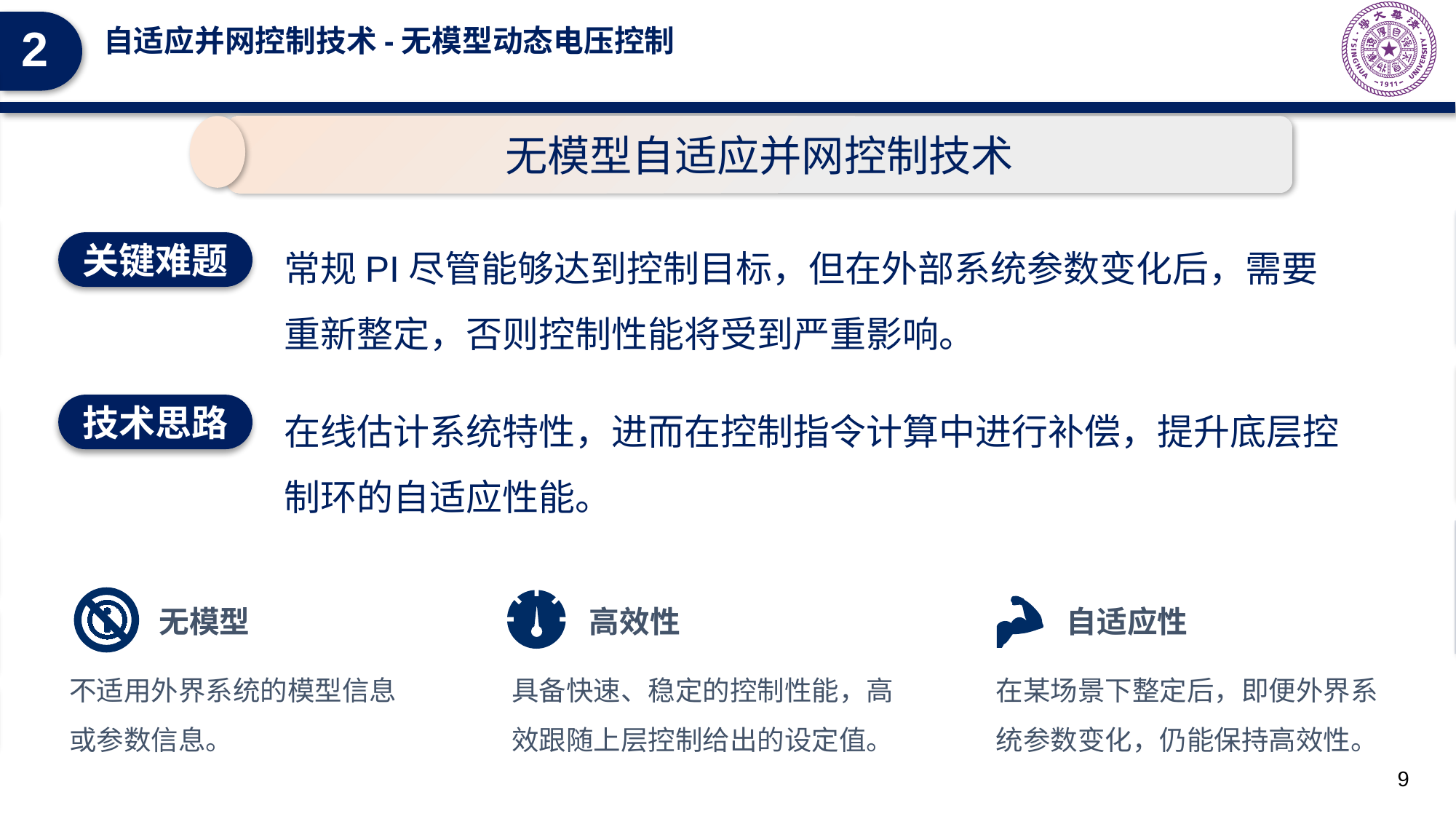

2
自适应并网控制技术-无模型动态电压控制

无模型自适应并网控制技术
常规PI尽管能够达到控制目标，但在外部系统参数变化后，需要重新整定，否则控制性能将受到严重影响。
关键难题
在线估计系统特性，进而在控制指令计算中进行补偿，提升底层控制环的自适应性能。
技术思路

无模型
高效性
自适应性
不适用外界系统的模型信息或参数信息。
具备快速、稳定的控制性能，高效跟随上层控制给出的设定值。
在某场景下整定后，即便外界系统参数变化，仍能保持高效性。
9